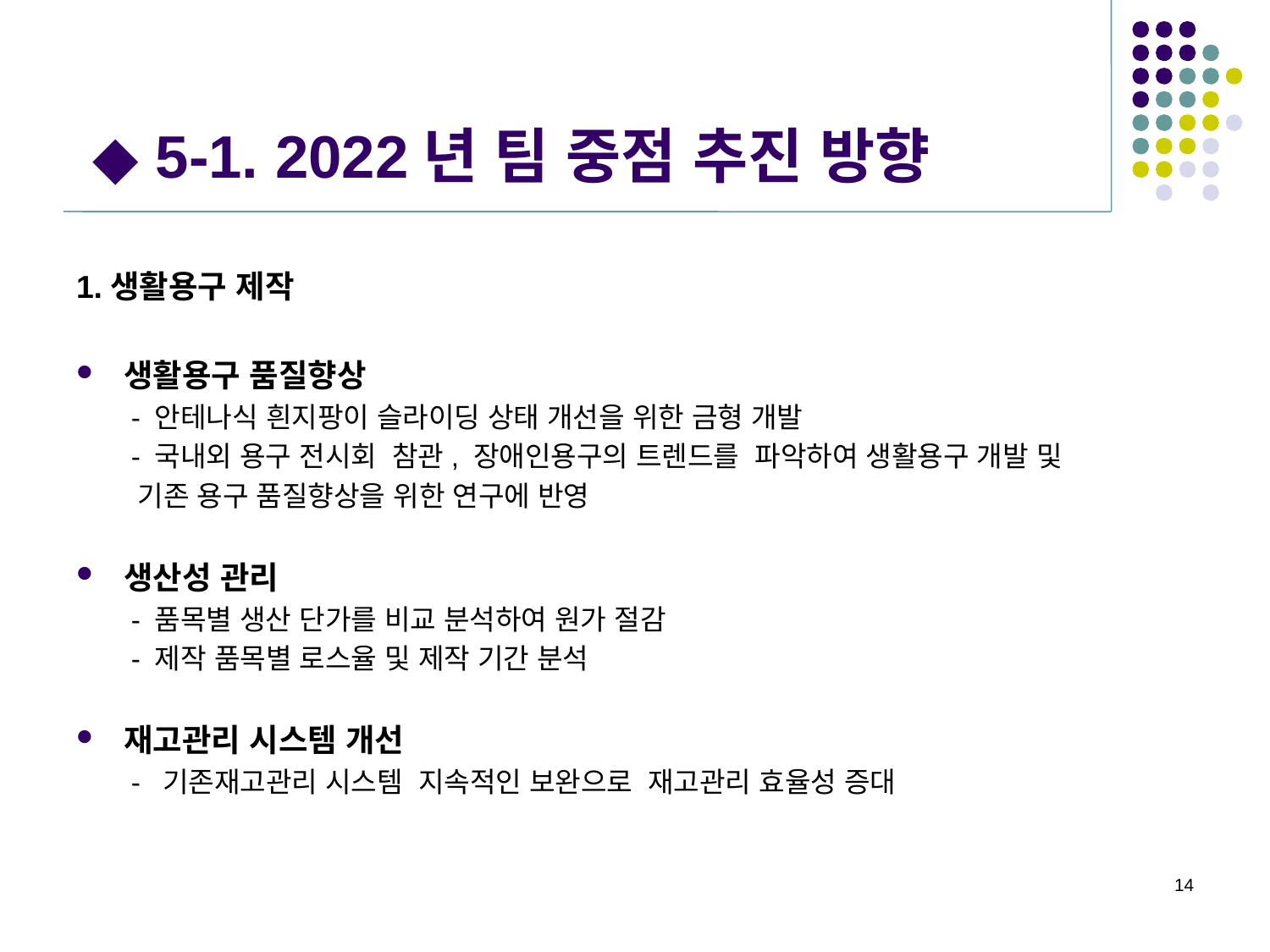

# ◆ 5-1. 2022년 팀 중점 추진 방향

1.생활용구 제작

생활용구 품질향상
       - 안테나식 흰지팡이 슬라이딩 상태 개선을 위한 금형 개발
       - 국내외 용구 전시회  참관, 장애인용구의 트렌드를  파악하여 생활용구 개발 및
       기존 용구 품질향상을 위한 연구에 반영

생산성 관리
       - 품목별 생산 단가를 비교 분석하여 원가 절감
       - 제작 품목별 로스율 및 제작 기간 분석

재고관리 시스템 개선
       -  기존재고관리 시스템  지속적인 보완으로  재고관리 효율성 증대

14